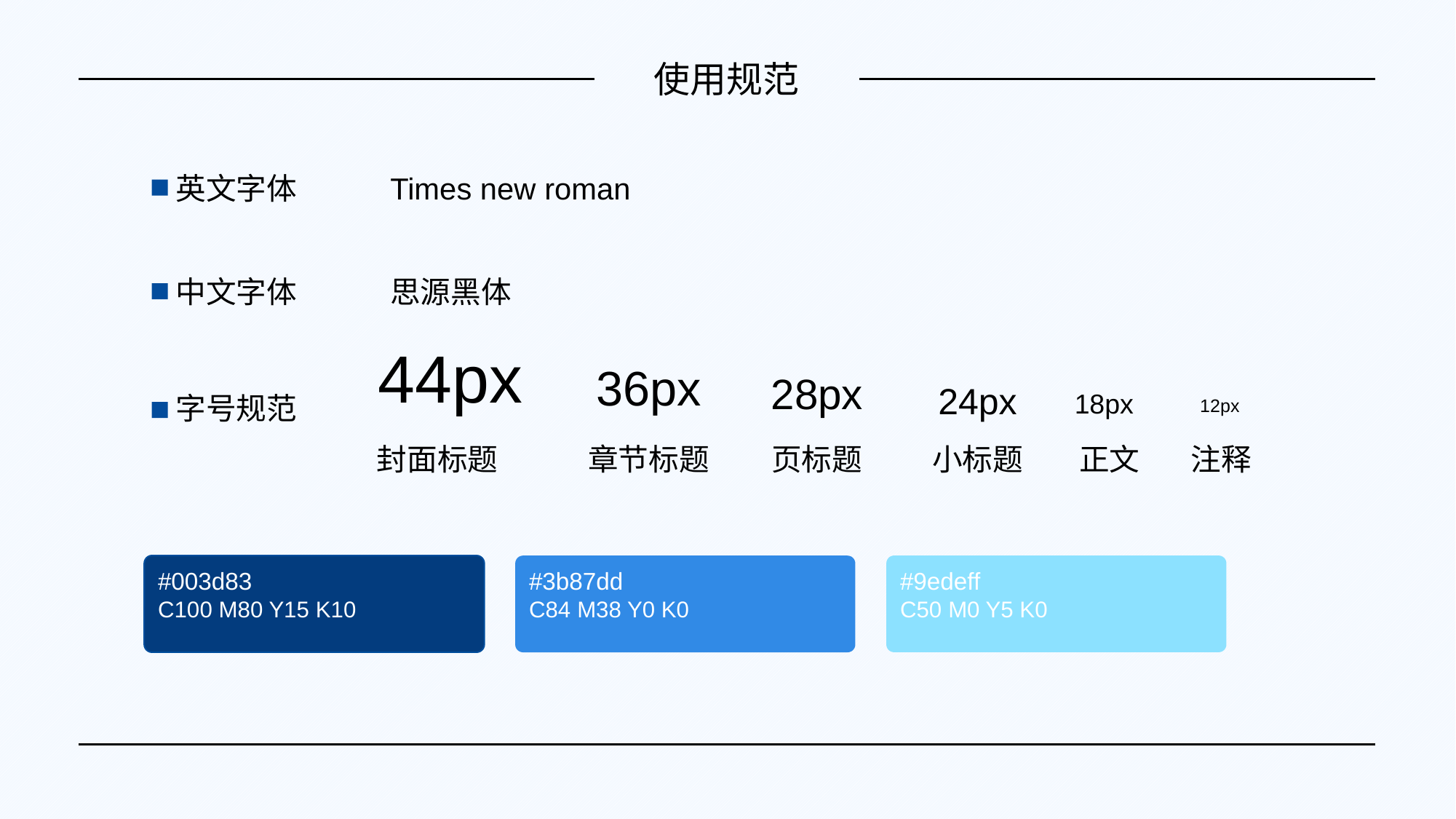

使用规范
英文字体
Times new roman

中文字体
思源黑体

44px
36px
28px
24px
18px
字号规范
12px

封面标题
章节标题
页标题
正文
注释
小标题

#9edeff
C50 M0 Y5 K0
#003d83
C100 M80 Y15 K10
#3b87dd
C84 M38 Y0 K0